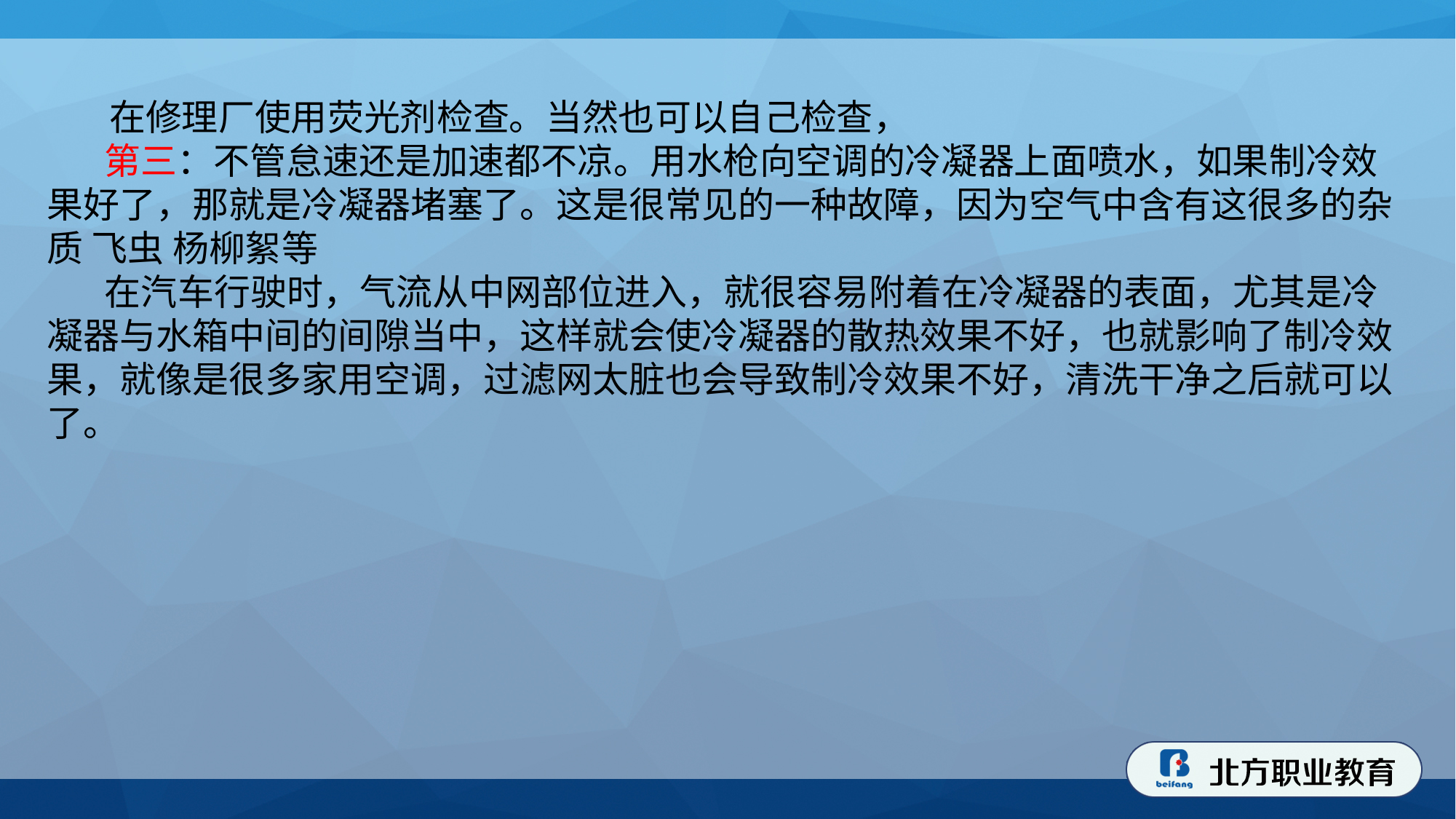

在修理厂使用荧光剂检查。当然也可以自己检查，
      第三：不管怠速还是加速都不凉。用水枪向空调的冷凝器上面喷水，如果制冷效果好了，那就是冷凝器堵塞了。这是很常见的一种故障，因为空气中含有这很多的杂质 飞虫 杨柳絮等
      在汽车行驶时，气流从中网部位进入，就很容易附着在冷凝器的表面，尤其是冷凝器与水箱中间的间隙当中，这样就会使冷凝器的散热效果不好，也就影响了制冷效果，就像是很多家用空调，过滤网太脏也会导致制冷效果不好，清洗干净之后就可以了。